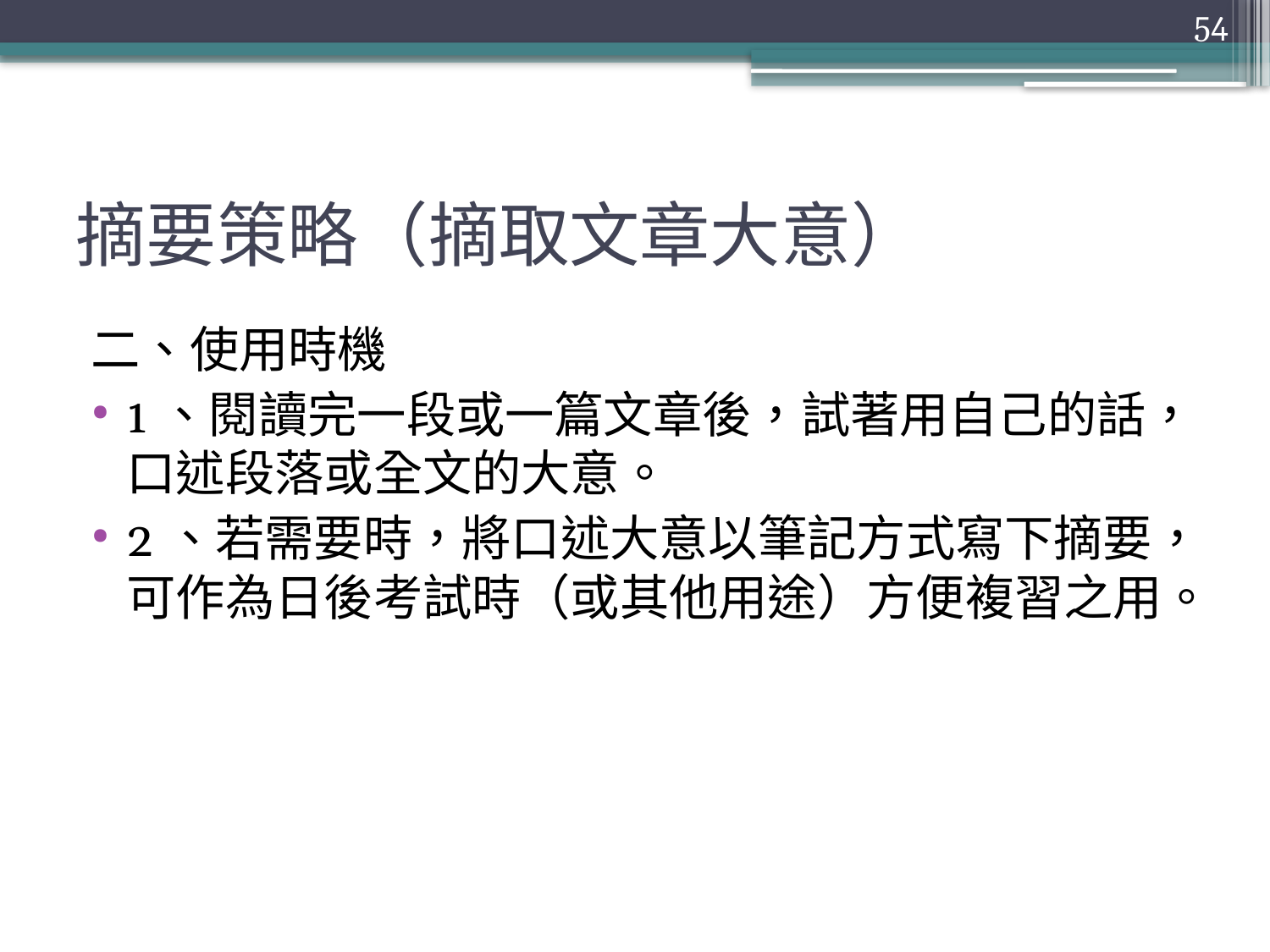

54

# 摘要策略（摘取文章大意）
二、使用時機
1、閱讀完一段或一篇文章後，試著用自己的話，口述段落或全文的大意。
2、若需要時，將口述大意以筆記方式寫下摘要，可作為日後考試時（或其他用途）方便複習之用。